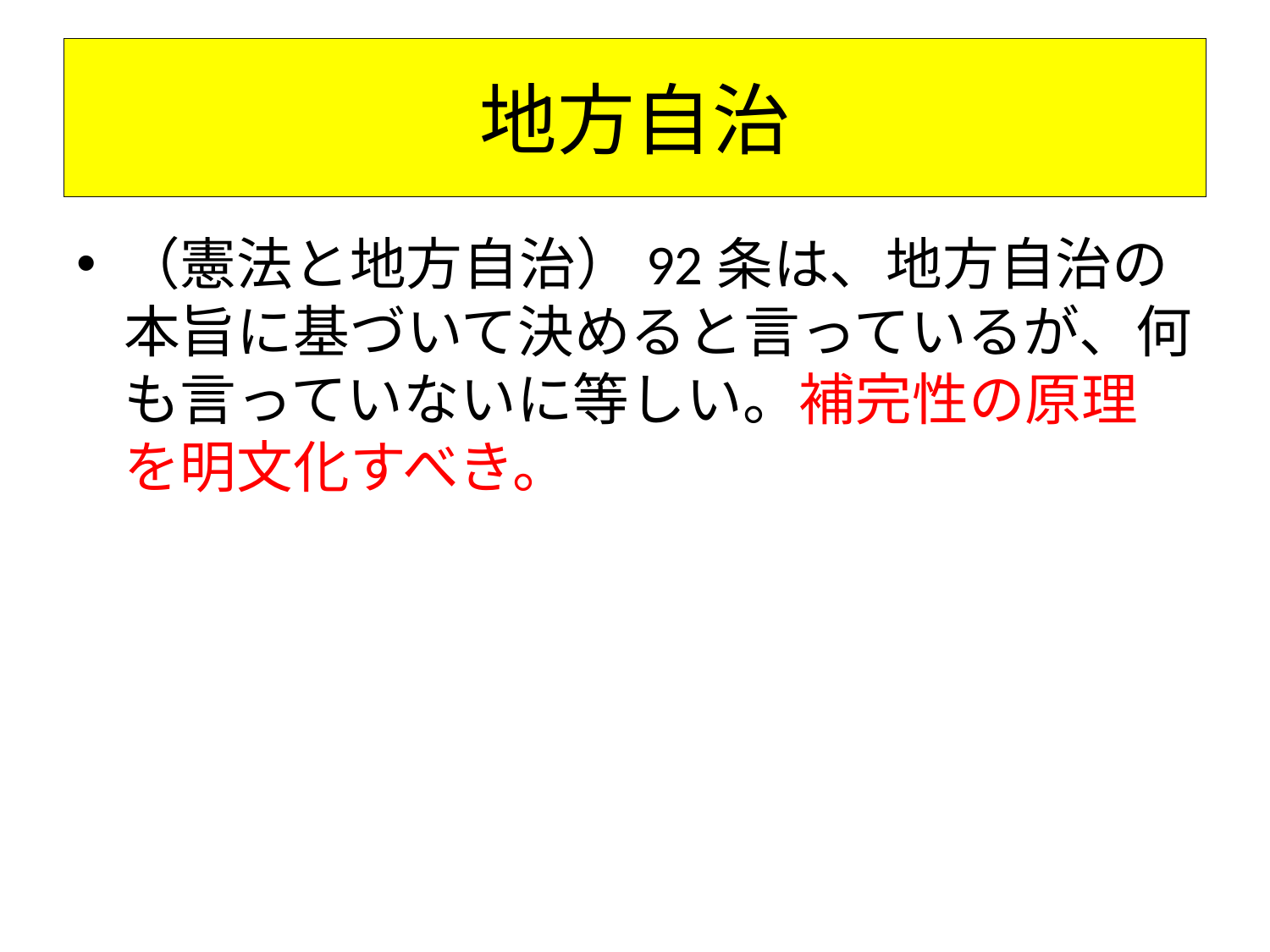

# 地方自治
（憲法と地方自治）92条は、地方自治の本旨に基づいて決めると言っているが、何も言っていないに等しい。補完性の原理を明文化すべき。